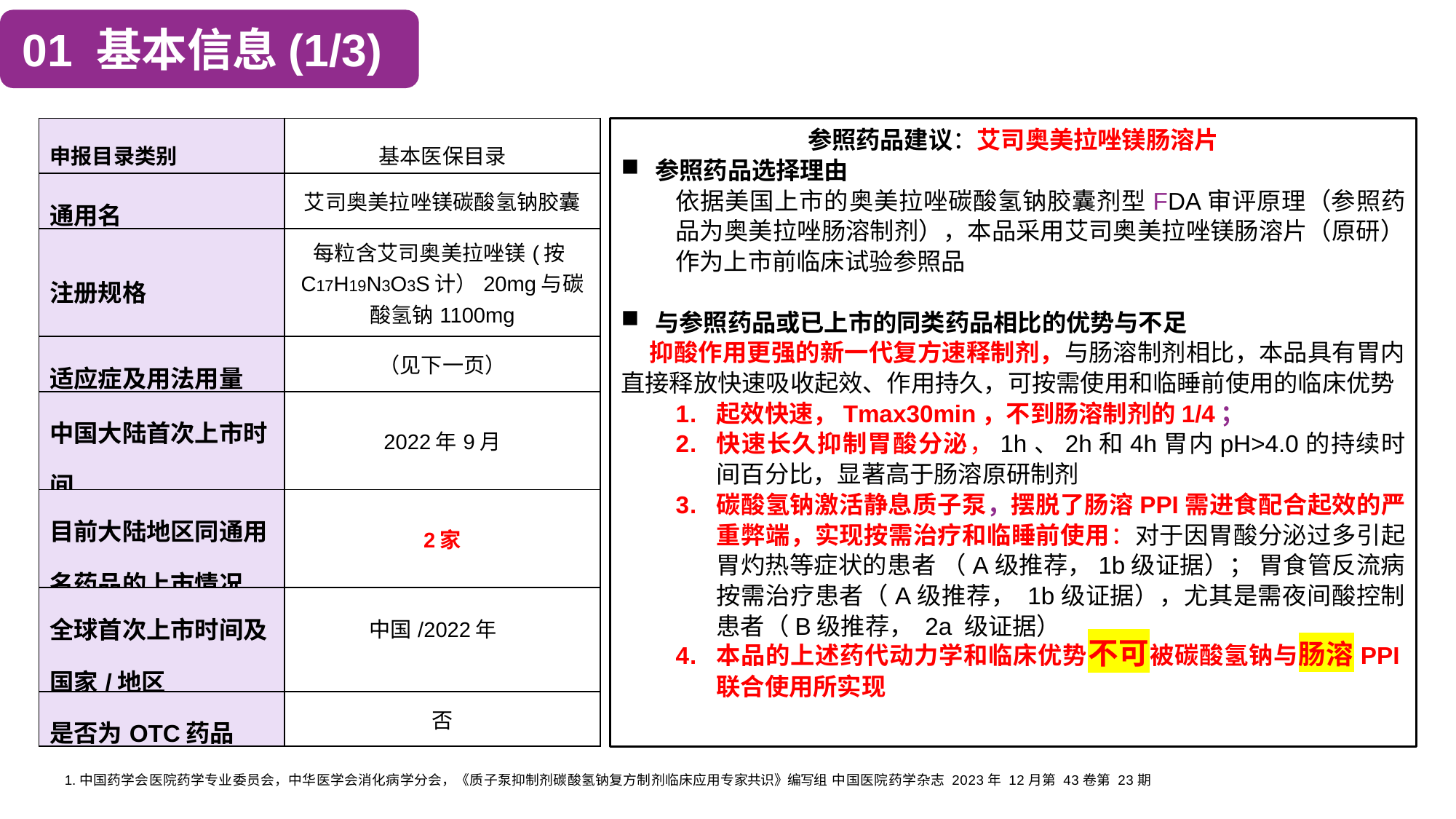

01 基本信息(1/3)
| 申报目录类别 | 基本医保目录 |
| --- | --- |
| 通用名 | 艾司奥美拉唑镁碳酸氢钠胶囊 |
| 注册规格 | 每粒含艾司奥美拉唑镁(按C17H19N3O3S计）20mg与碳酸氢钠1100mg |
| 适应症及用法用量 | （见下一页） |
| 中国大陆首次上市时间 | 2022年9月 |
| 目前大陆地区同通用名药品的上市情况 | 2家 |
| 全球首次上市时间及国家/地区 | 中国/2022年 |
| 是否为OTC药品 | 否 |
参照药品建议：艾司奥美拉唑镁肠溶片
参照药品选择理由
依据美国上市的奥美拉唑碳酸氢钠胶囊剂型FDA审评原理（参照药品为奥美拉唑肠溶制剂），本品采用艾司奥美拉唑镁肠溶片（原研）作为上市前临床试验参照品

与参照药品或已上市的同类药品相比的优势与不足
    抑酸作用更强的新一代复方速释制剂，与肠溶制剂相比，本品具有胃内直接释放快速吸收起效、作用持久，可按需使用和临睡前使用的临床优势
起效快速，Tmax30min，不到肠溶制剂的1/4；
快速长久抑制胃酸分泌，1h、2h和4h胃内pH>4.0的持续时间百分比，显著高于肠溶原研制剂
碳酸氢钠激活静息质子泵，摆脱了肠溶PPI需进食配合起效的严重弊端，实现按需治疗和临睡前使用：对于因胃酸分泌过多引起胃灼热等症状的患者 （A级推荐，1b级证据）； 胃食管反流病按需治疗患者（A级推荐， 1b级证据），尤其是需夜间酸控制患者（B级推荐， 2a 级证据）
本品的上述药代动力学和临床优势不可被碳酸氢钠与肠溶PPI联合使用所实现
1.中国药学会医院药学专业委员会，中华医学会消化病学分会，《质子泵抑制剂碳酸氢钠复方制剂临床应用专家共识》编写组  中国医院药学杂志 2023年 12月第 43卷第 23期